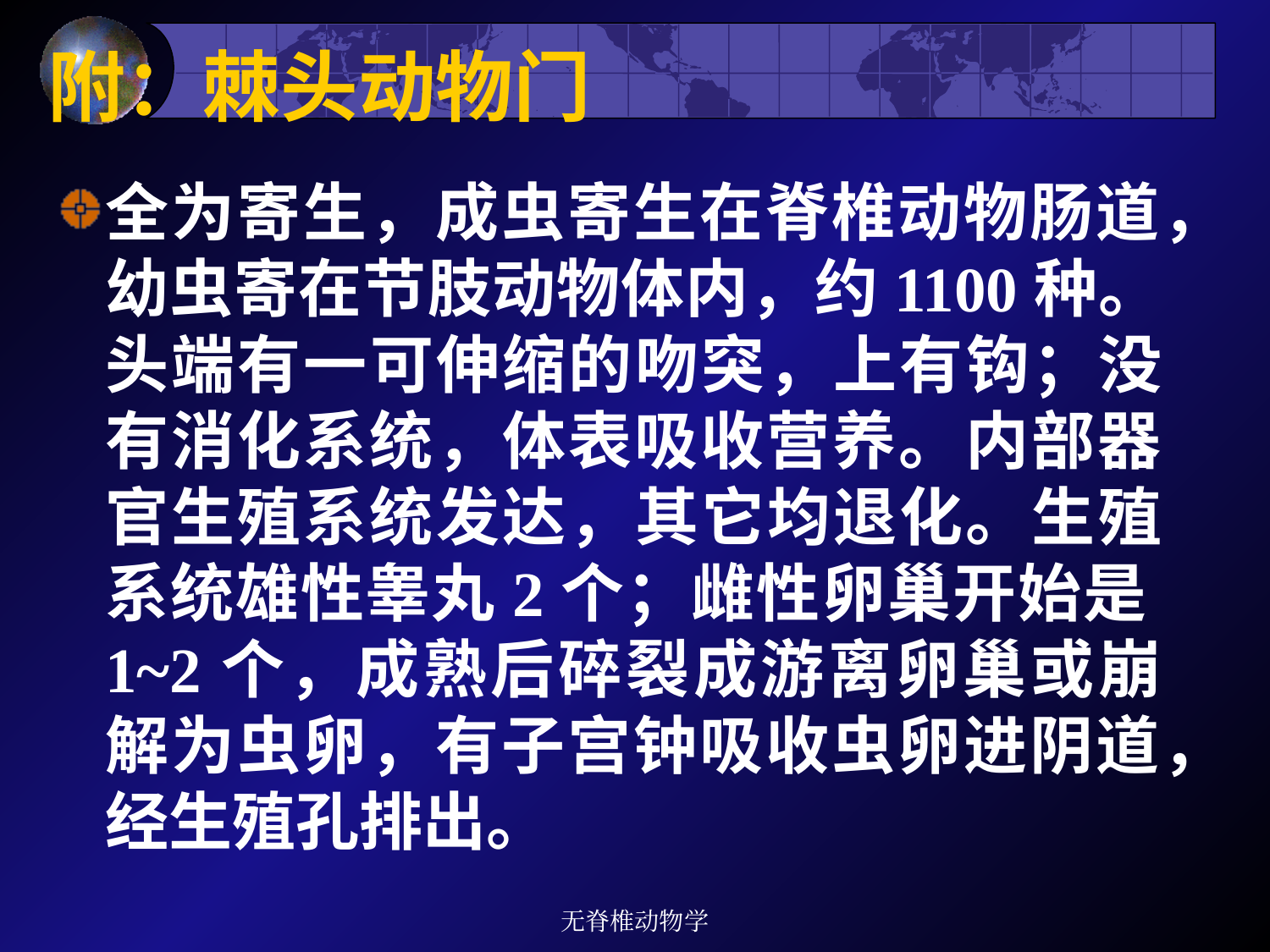

# 附：棘头动物门
全为寄生，成虫寄生在脊椎动物肠道，幼虫寄在节肢动物体内，约1100种。头端有一可伸缩的吻突，上有钩；没有消化系统，体表吸收营养。内部器官生殖系统发达，其它均退化。生殖系统雄性睾丸2个；雌性卵巢开始是1~2个，成熟后碎裂成游离卵巢或崩解为虫卵，有子宫钟吸收虫卵进阴道，经生殖孔排出。

无脊椎动物学
28